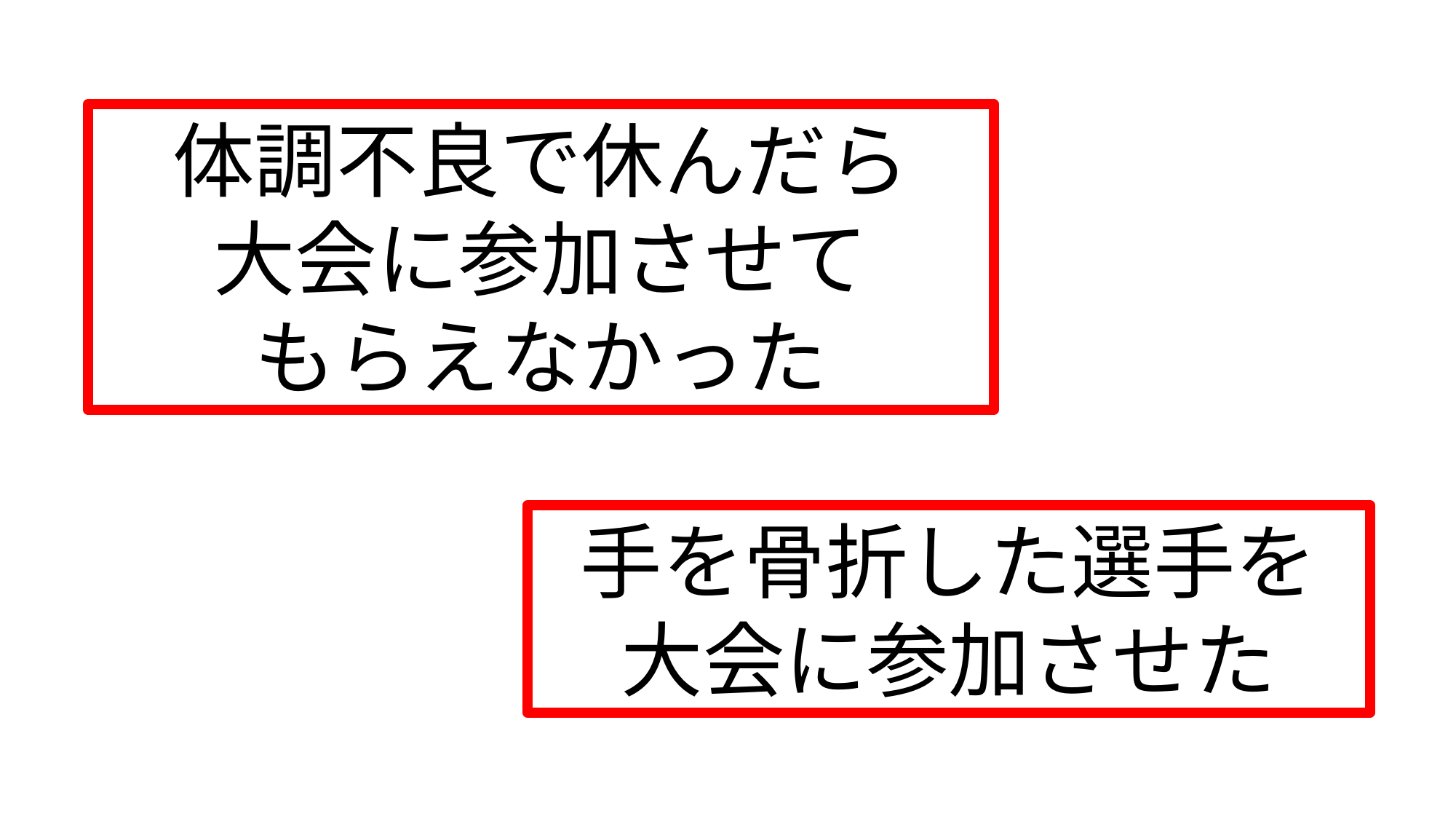

体調不良で休んだら
大会に参加させて
もらえなかった
手を骨折した選手を
大会に参加させた